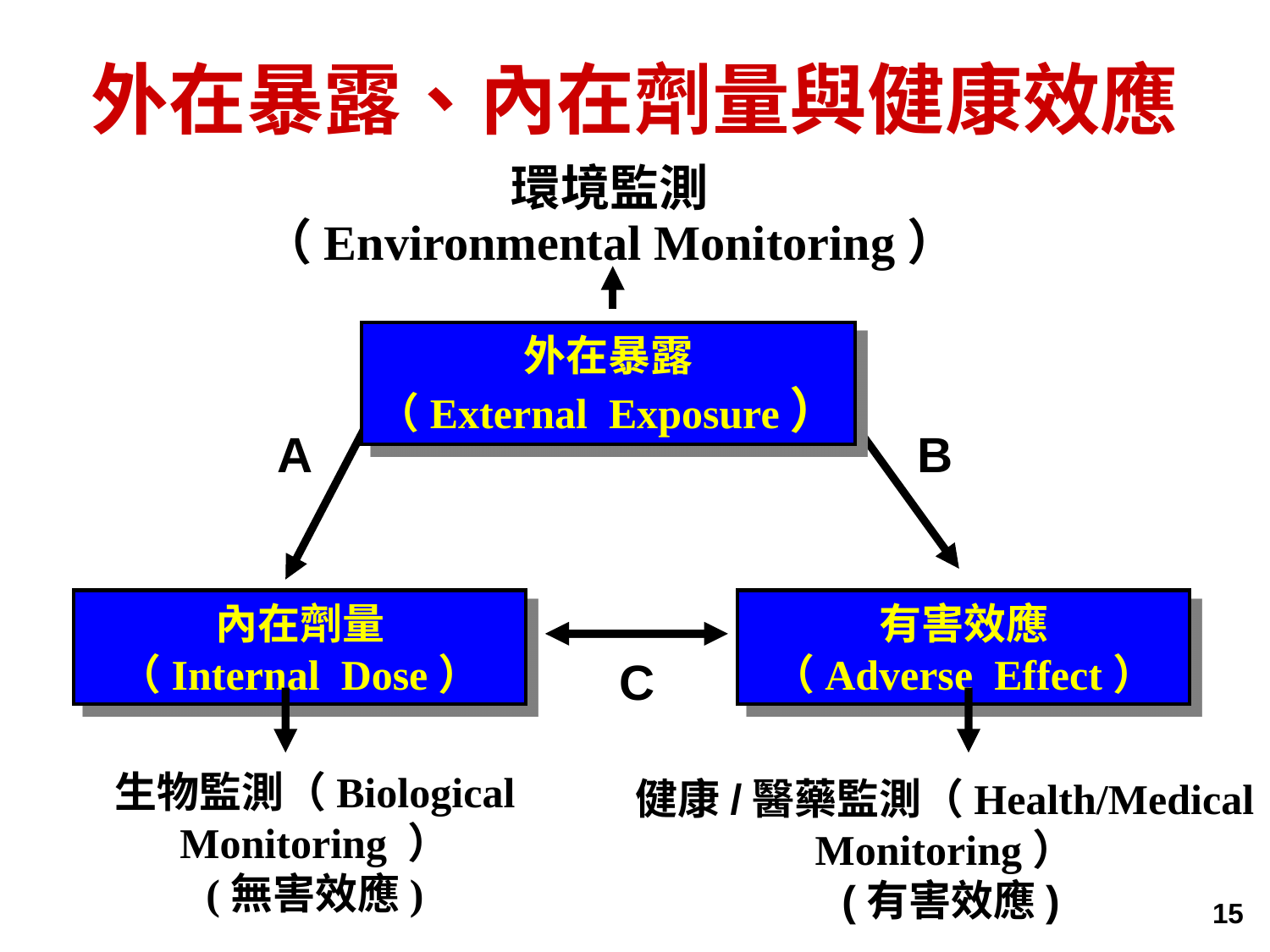

# 外在暴露、內在劑量與健康效應
環境監測
（Environmental Monitoring）

外在暴露
（External  Exposure）

A
B
內在劑量
（Internal  Dose）
有害效應
（Adverse  Effect）

C

生物監測（Biological Monitoring ）
(無害效應)
健康/醫藥監測（Health/Medical Monitoring）
 (有害效應)
15